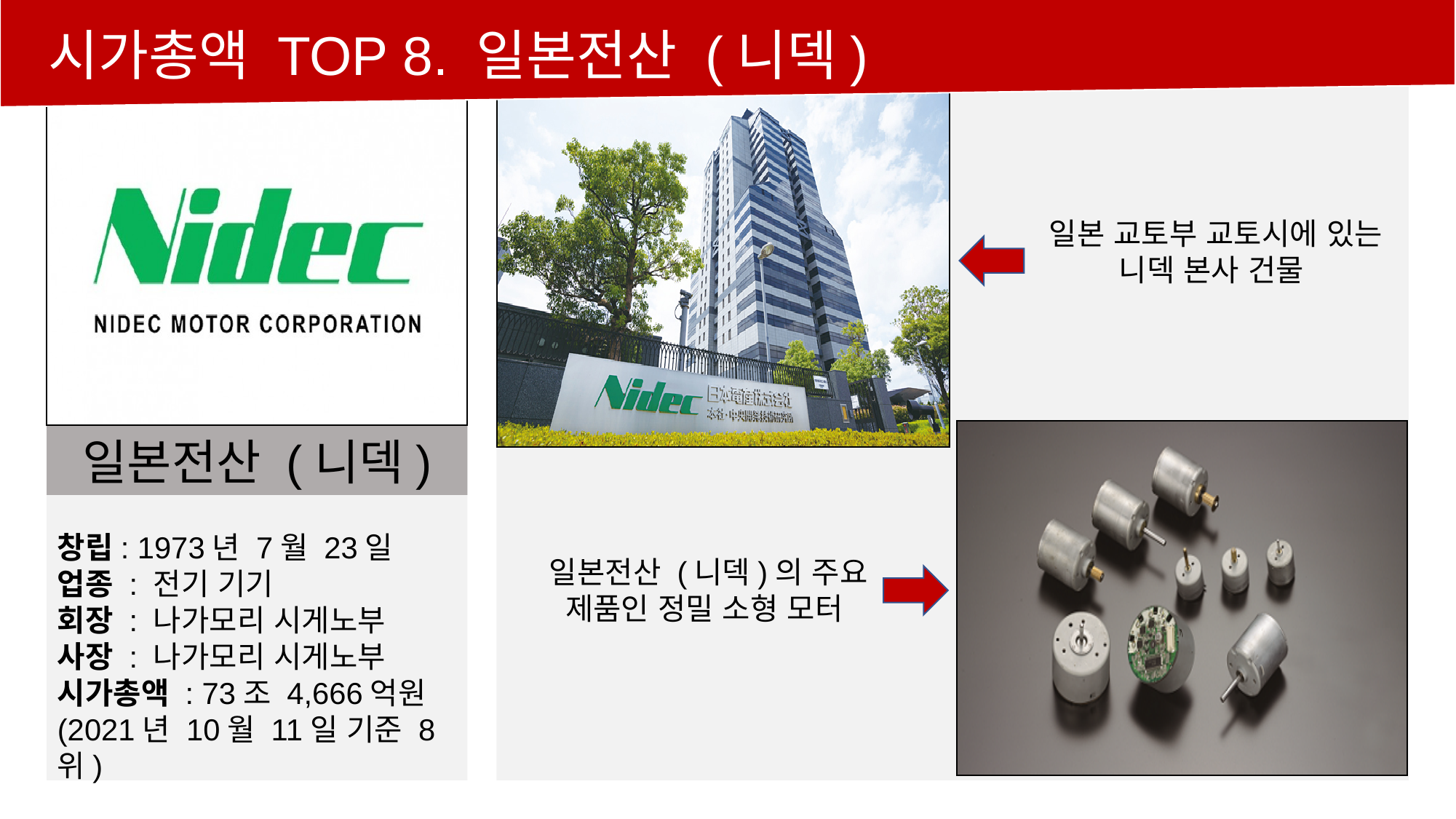

시가총액 TOP 8. 일본전산 (니덱)

일본 교토부 교토시에 있는
니덱 본사 건물

일본전산 (니덱)
창립: 1973년 7월 23일
업종 : 전기 기기
회장 : 나가모리 시게노부
사장 : 나가모리 시게노부
시가총액 : 73조 4,666억원
(2021년 10월 11일 기준 8위)
일본전산 (니덱)의 주요 제품인 정밀 소형 모터